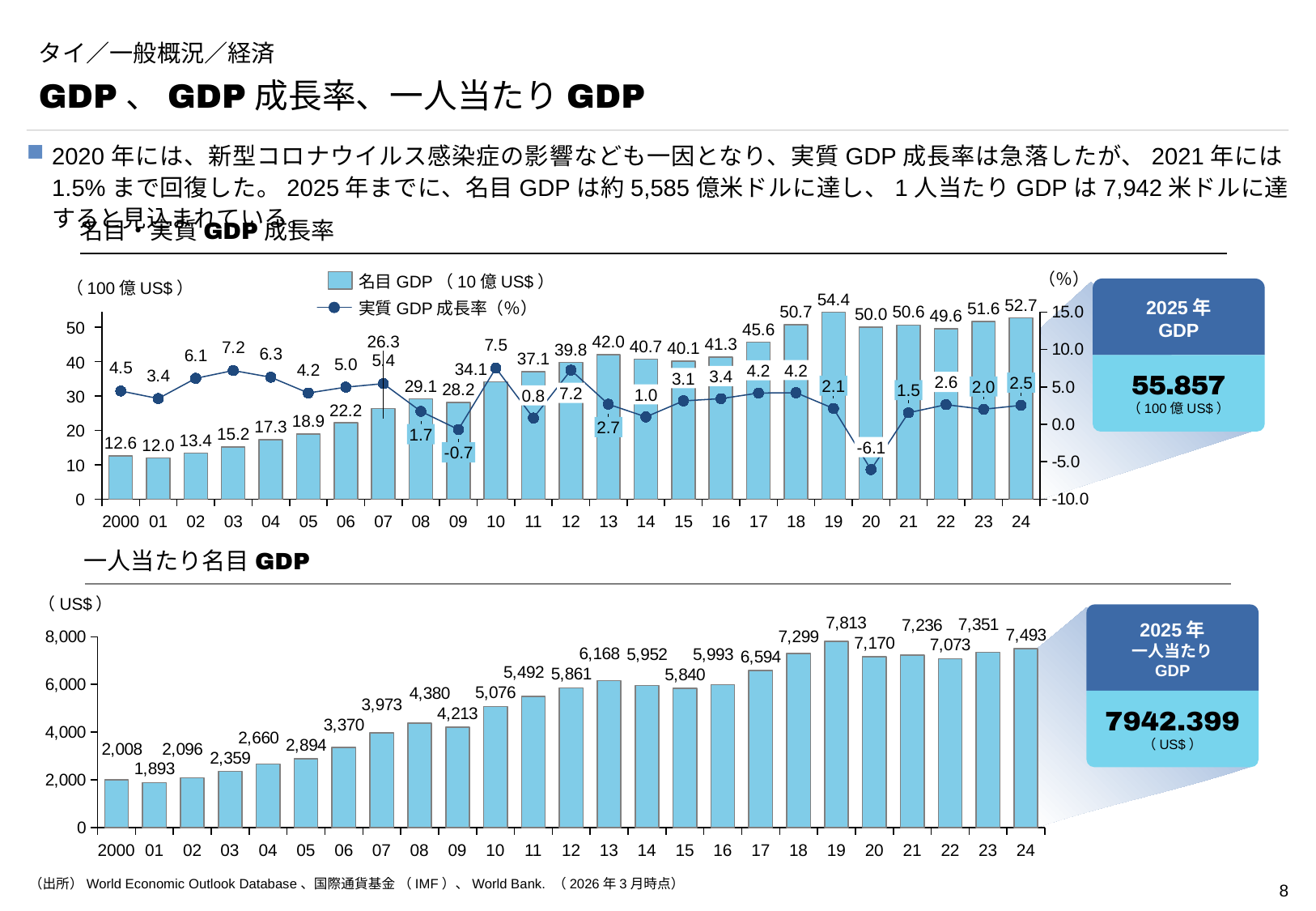

# タイ／一般概況／経済
GDP、GDP成長率、一人当たりGDP
2020年には、新型コロナウイルス感染症の影響なども一因となり、実質GDP成長率は急落したが、2021年には1.5%まで回復した。2025年までに、名目GDPは約5,585億米ドルに達し、1人当たりGDPは7,942米ドルに達すると見込まれている。
名目・実質GDP成長率
（％）
名目GDP（10億US$）

（100億US$）
2025年
GDP

### Chart

| Category |  |  |
|---|---|---|
54.4
52.7
実質GDP成長率（％）
51.6
50.7
50.6

50.0
49.6
50
45.6
26.3
42.0
41.3
40.7
40.1
39.8
37.1
40
55.857
（100億US$）
34.1
4.2
4.2
3.4
3.1
2.6
2.5
29.1
2.1
2.0
28.2
1.5
7.2
1.0
0.8
30
22.2
18.9
17.3
2.7
20
15.2
1.7
13.4
12.6
12.0
-6.1
-0.7
10
0
2000
01
02
03
04
05
06
07
08
09
10
11
12
13
14
15
16
17
18
19
20
21
22
23
24
一人当たり名目GDP

### Chart

| Category |  |
|---|---|
（US$）
2025年
一人当たり
GDP

7942.399
（US$）
2000
01
02
03
04
05
06
07
08
09
10
11
12
13
14
15
16
17
18
19
20
21
22
23
24
（出所）World Economic Outlook Database、国際通貨基金 （IMF）、World Bank. （2026年3月時点）